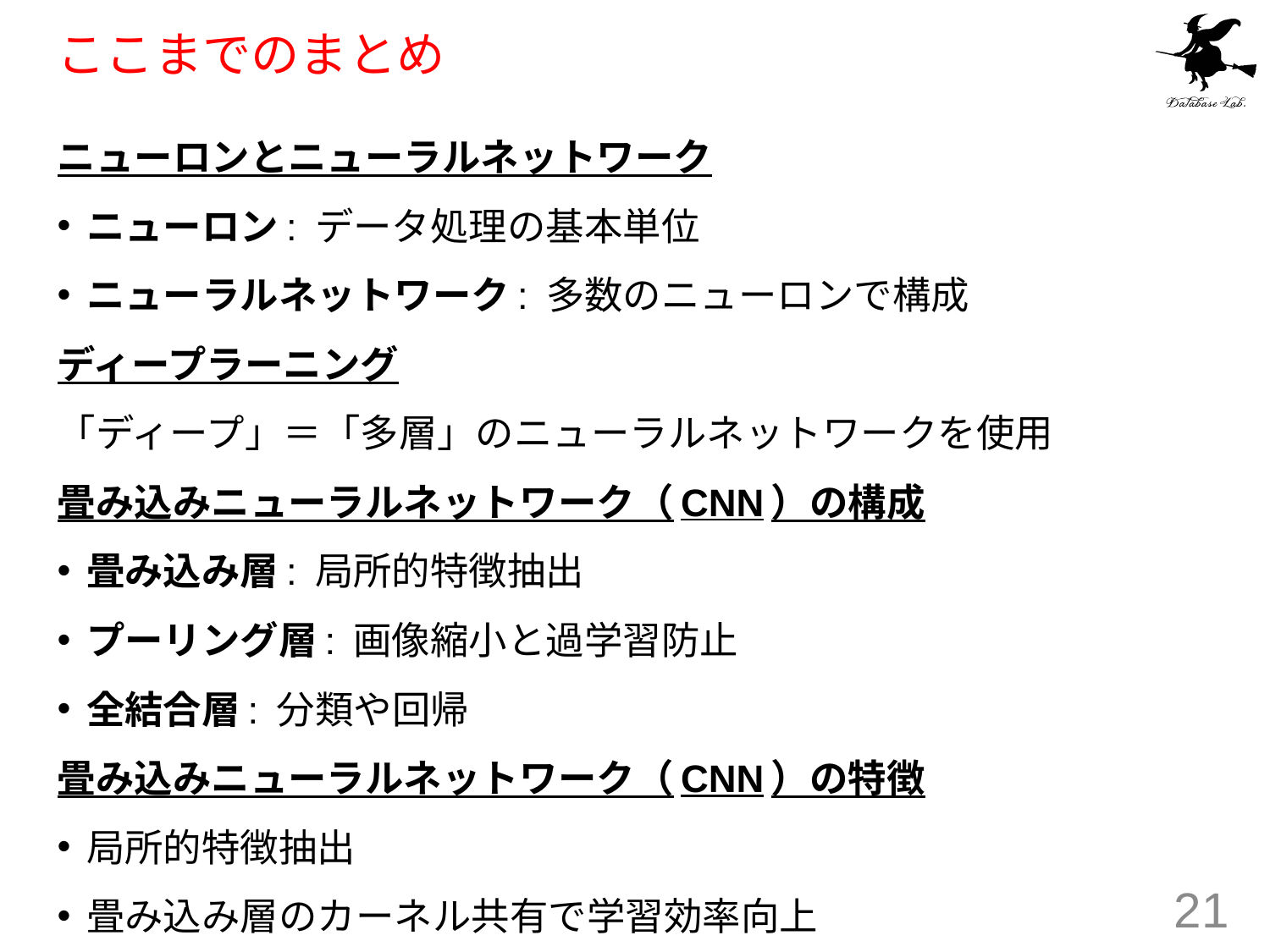

# ここまでのまとめ
ニューロンとニューラルネットワーク
ニューロン: データ処理の基本単位
ニューラルネットワーク: 多数のニューロンで構成
ディープラーニング
「ディープ」＝「多層」のニューラルネットワークを使用
畳み込みニューラルネットワーク（CNN）の構成
畳み込み層: 局所的特徴抽出
プーリング層: 画像縮小と過学習防止
全結合層: 分類や回帰
畳み込みニューラルネットワーク（CNN）の特徴
局所的特徴抽出
畳み込み層のカーネル共有で学習効率向上
21